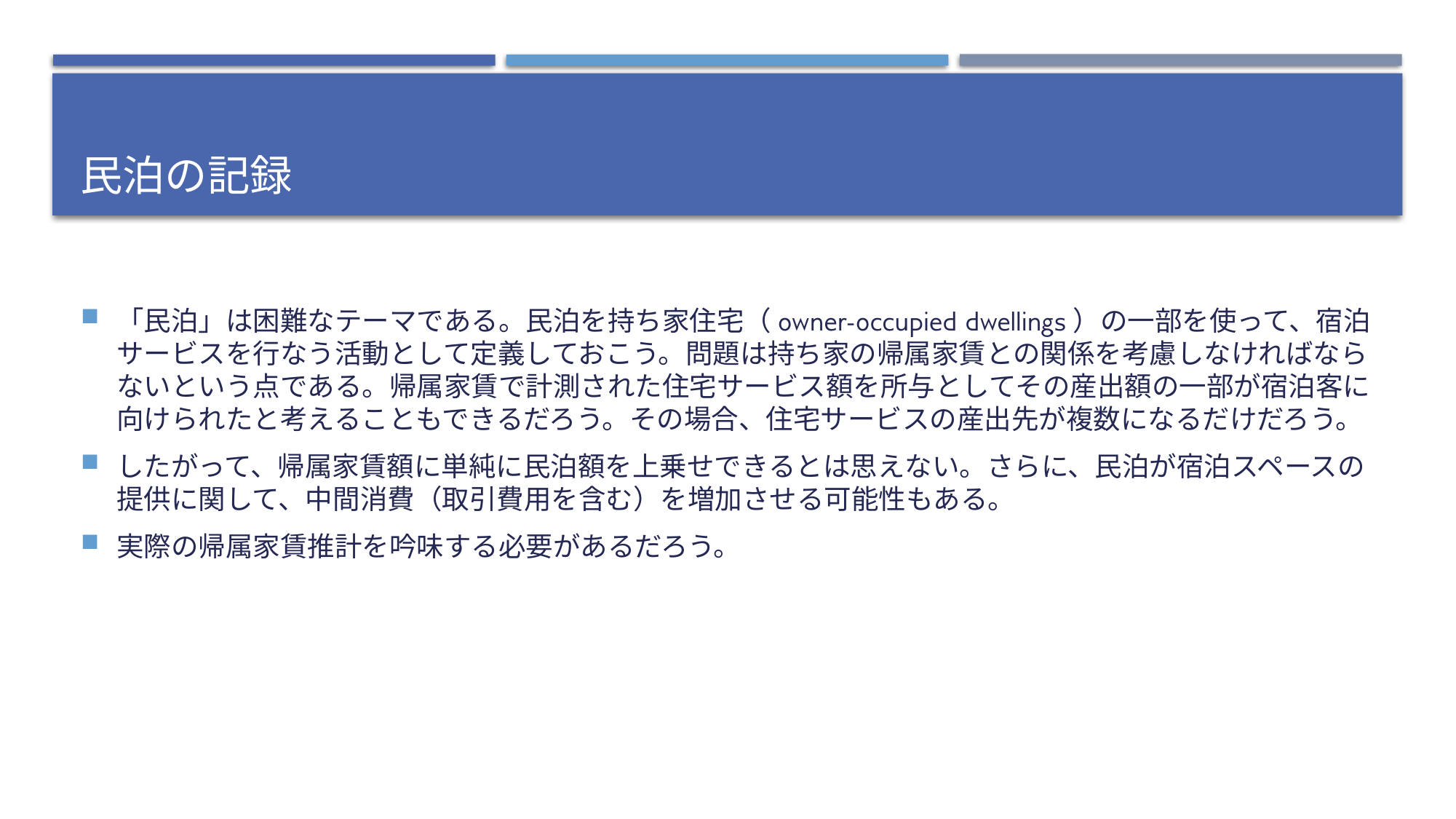

# 民泊の記録
「民泊」は困難なテーマである。民泊を持ち家住宅（owner-occupied dwellings）の一部を使って、宿泊サービスを行なう活動として定義しておこう。問題は持ち家の帰属家賃との関係を考慮しなければならないという点である。帰属家賃で計測された住宅サービス額を所与としてその産出額の一部が宿泊客に向けられたと考えることもできるだろう。その場合、住宅サービスの産出先が複数になるだけだろう。
したがって、帰属家賃額に単純に民泊額を上乗せできるとは思えない。さらに、民泊が宿泊スペースの提供に関して、中間消費（取引費用を含む）を増加させる可能性もある。
実際の帰属家賃推計を吟味する必要があるだろう。